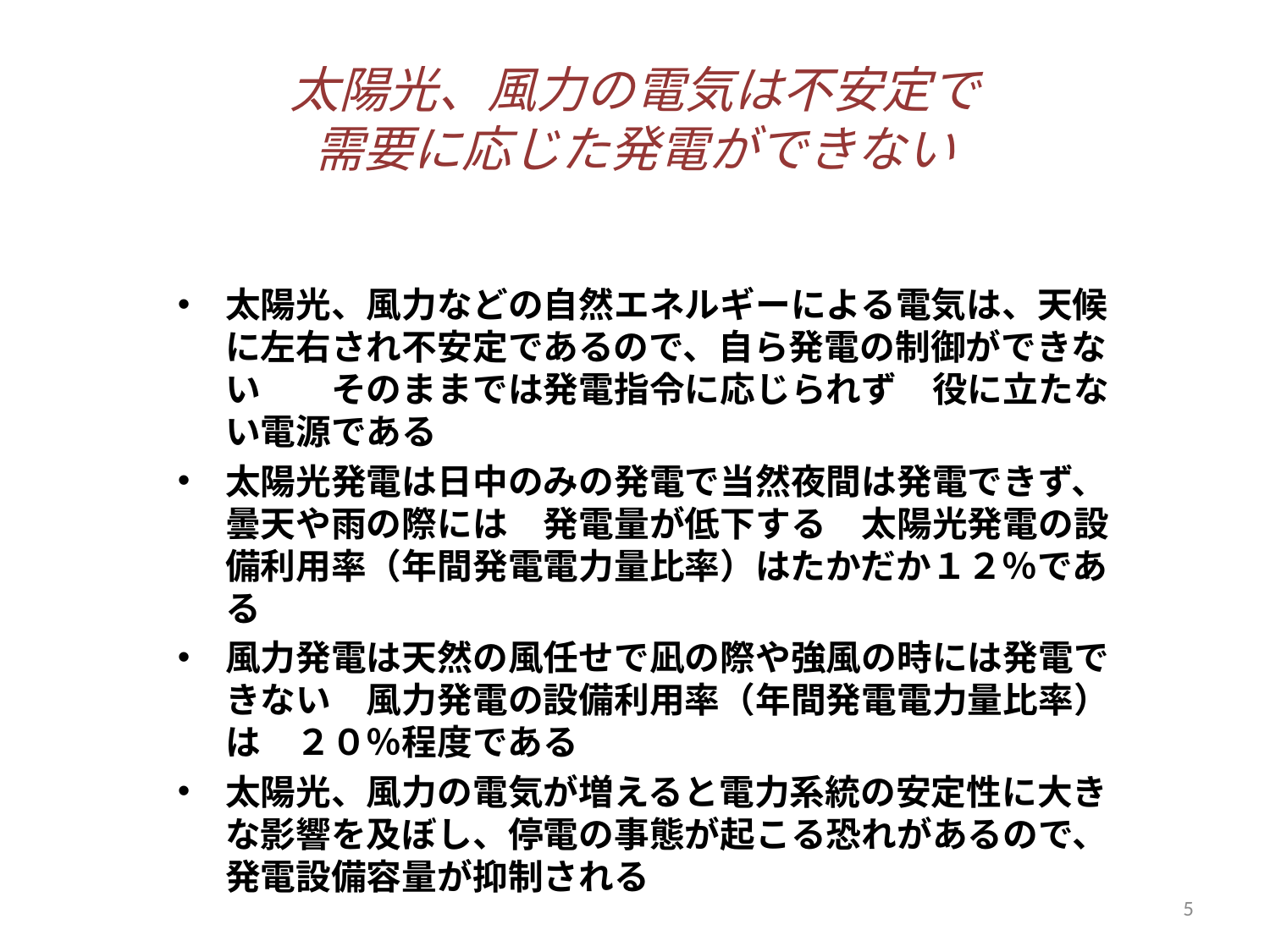

# 太陽光、風力の電気は不安定で 需要に応じた発電ができない
太陽光、風力などの自然エネルギーによる電気は、天候に左右され不安定であるので、自ら発電の制御ができない　　そのままでは発電指令に応じられず　役に立たない電源である
太陽光発電は日中のみの発電で当然夜間は発電できず、曇天や雨の際には　発電量が低下する　太陽光発電の設備利用率（年間発電電力量比率）はたかだか１２％である
風力発電は天然の風任せで凪の際や強風の時には発電できない　風力発電の設備利用率（年間発電電力量比率）は　２０％程度である
太陽光、風力の電気が増えると電力系統の安定性に大きな影響を及ぼし、停電の事態が起こる恐れがあるので、発電設備容量が抑制される

5